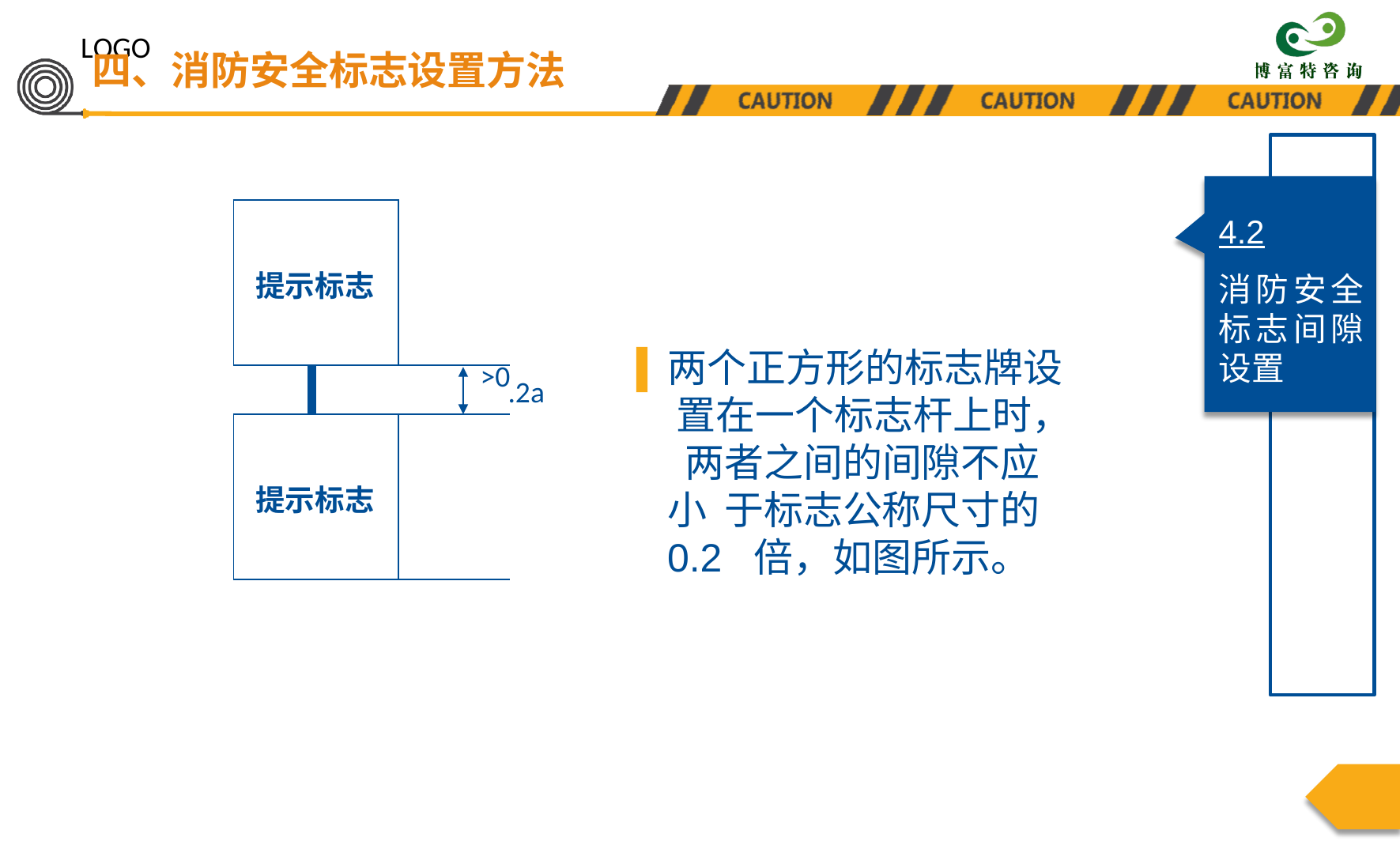

LOGO
四、消防安全标志设置方法

4.2
消防安全  标志间隙  设置
| 提示标志 |  |  |
| --- | --- | --- |
|  | >0 |  |
| 提示标志 |  |  |
|  |  |  |

两个正方形的标志牌设  置在一个标志杆上时，  两者之间的间隙不应小  于标志公称尺寸的0.2  倍，如图所示。

.2a
36